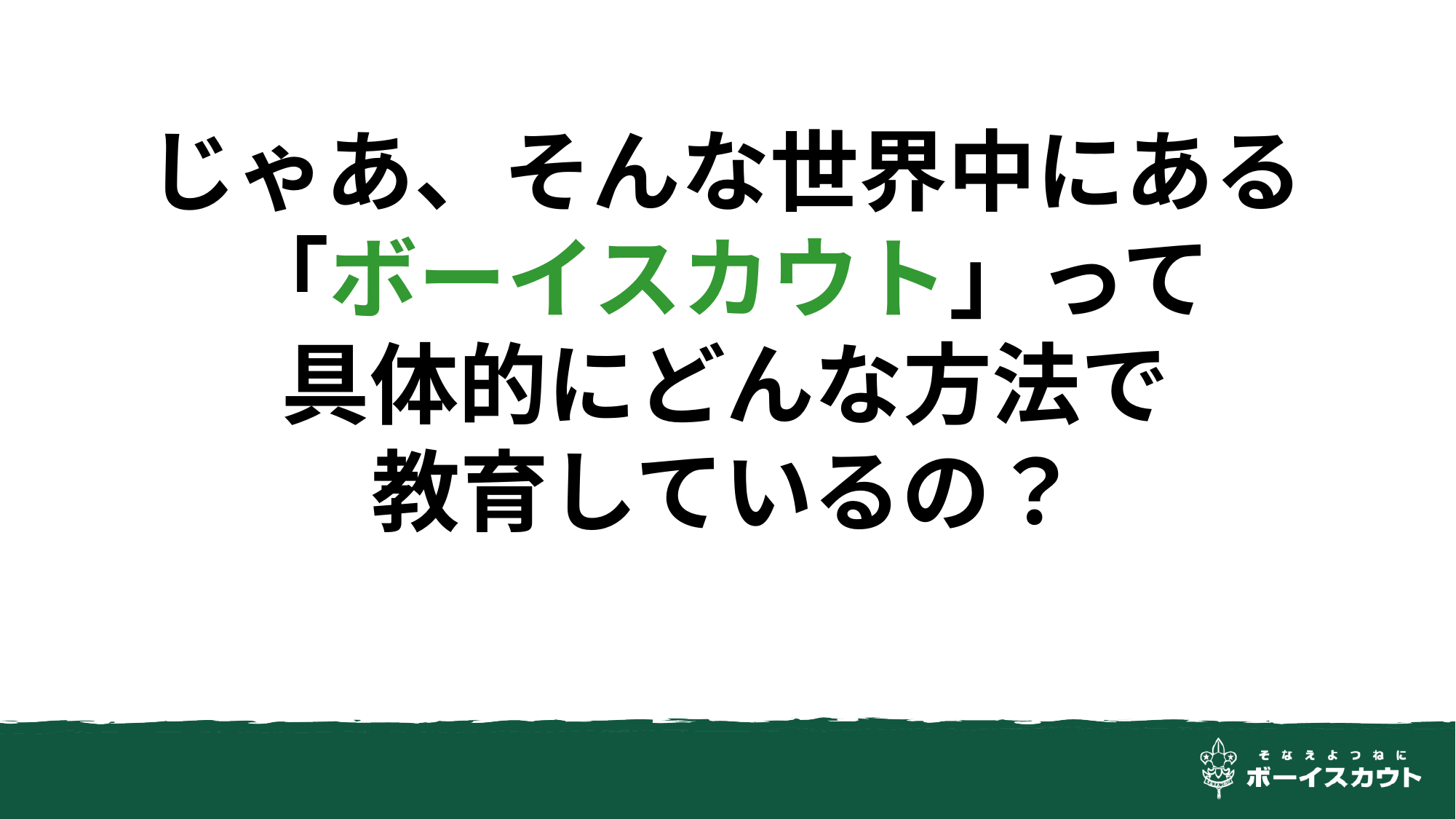

# じゃあ、そんな世界中にある 「ボーイスカウト」って 具体的にどんな方法で 教育しているの？